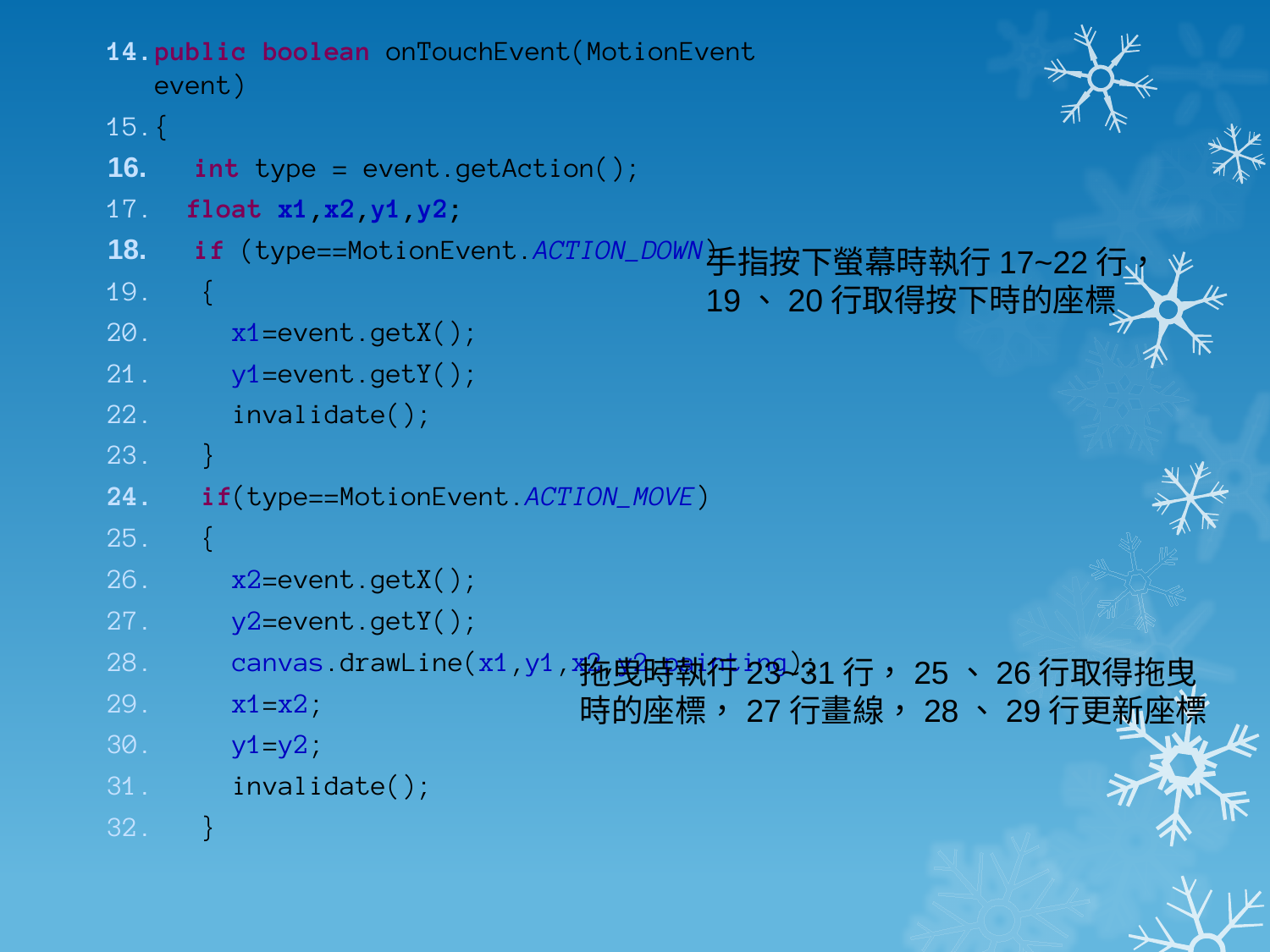

public boolean onTouchEvent(MotionEvent event)
{
     int type = event.getAction();
  float x1,x2,y1,y2;
     if (type==MotionEvent.ACTION_DOWN)
   {
     x1=event.getX();
     y1=event.getY();
     invalidate();
   }
   if(type==MotionEvent.ACTION_MOVE)
   {
     x2=event.getX();
     y2=event.getY();
     canvas.drawLine(x1,y1,x2,y2,painting);
     x1=x2;
     y1=y2;
     invalidate();
   }

手指按下螢幕時執行17~22行，
19、20行取得按下時的座標
拖曳時執行23~31行，25、26行取得拖曳
時的座標，27行畫線，28、29行更新座標